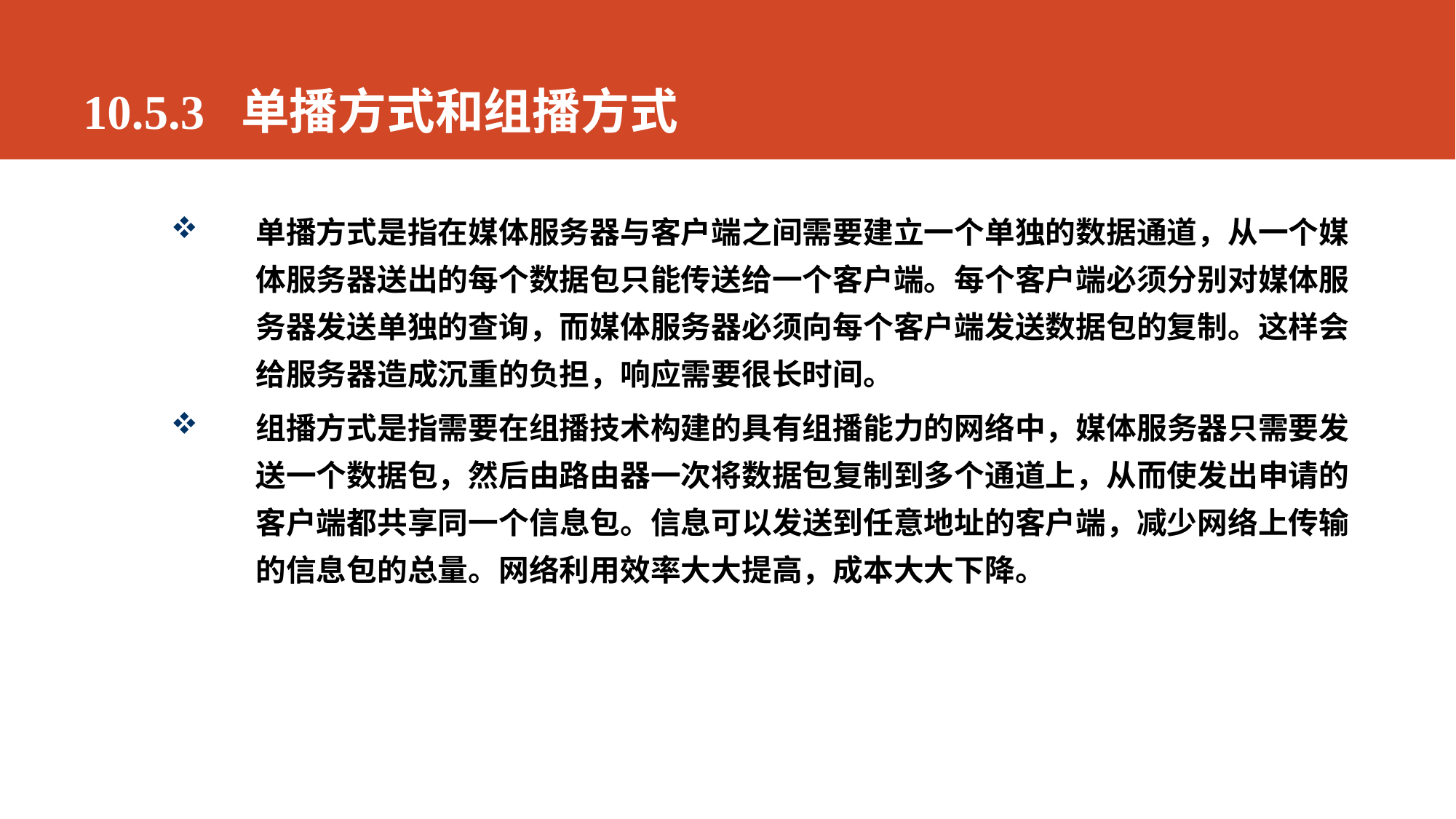

# 10.5.3  单播方式和组播方式
单播方式是指在媒体服务器与客户端之间需要建立一个单独的数据通道，从一个媒体服务器送出的每个数据包只能传送给一个客户端。每个客户端必须分别对媒体服务器发送单独的查询，而媒体服务器必须向每个客户端发送数据包的复制。这样会给服务器造成沉重的负担，响应需要很长时间。
组播方式是指需要在组播技术构建的具有组播能力的网络中，媒体服务器只需要发送一个数据包，然后由路由器一次将数据包复制到多个通道上，从而使发出申请的客户端都共享同一个信息包。信息可以发送到任意地址的客户端，减少网络上传输的信息包的总量。网络利用效率大大提高，成本大大下降。